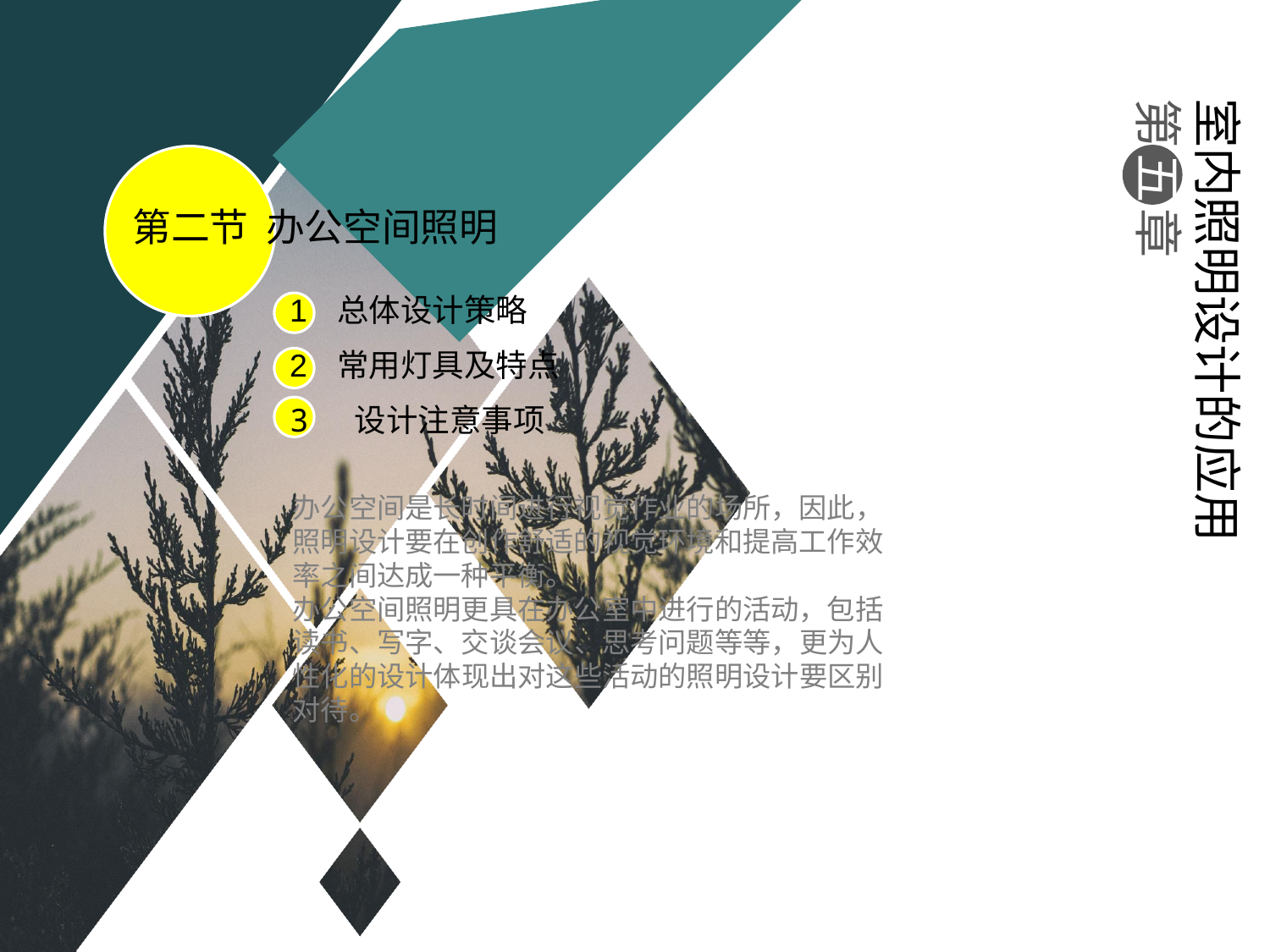

室内照明设计的应用
第 五 章

第二节  办公空间照明
总体设计策略

常用灯具及特点

3  设计注意事项

办公空间是长时间进行视觉作业的场所，因此，照明设计要在创作舒适的视觉环境和提高工作效率之间达成一种平衡。
办公空间照明更具在办公室中进行的活动，包括读书、写字、交谈会议、思考问题等等，更为人性化的设计体现出对这些活动的照明设计要区别对待。

#